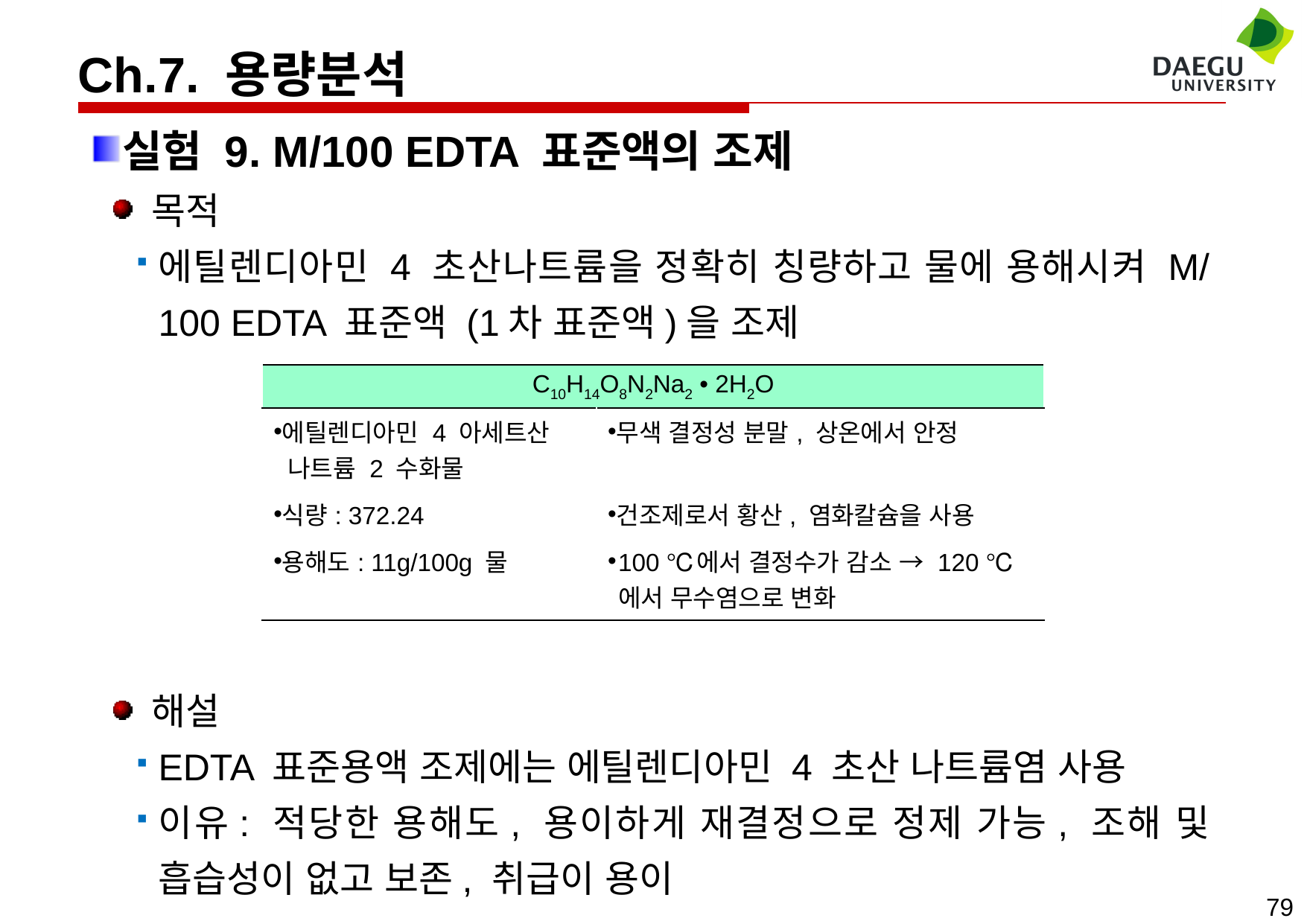

Ch.7. 용량분석
실험 9. M/100 EDTA 표준액의 조제
 목적
에틸렌디아민 4 초산나트륨을 정확히 칭량하고 물에 용해시켜 M/100 EDTA 표준액 (1차 표준액)을 조제

 해설
EDTA 표준용액 조제에는 에틸렌디아민 4 초산 나트륨염 사용
이유: 적당한 용해도, 용이하게 재결정으로 정제 가능, 조해 및 흡습성이 없고 보존, 취급이 용이
| C10H14O8N2Na2 • 2H2O |  |
| --- | --- |
| 에틸렌디아민 4 아세트산 나트륨 2 수화물 | 무색 결정성 분말, 상온에서 안정 |
| 식량: 372.24 | 건조제로서 황산, 염화칼슘을 사용 |
| 용해도: 11g/100g 물 | 100 ℃에서 결정수가 감소 → 120 ℃에서 무수염으로 변화 |
79